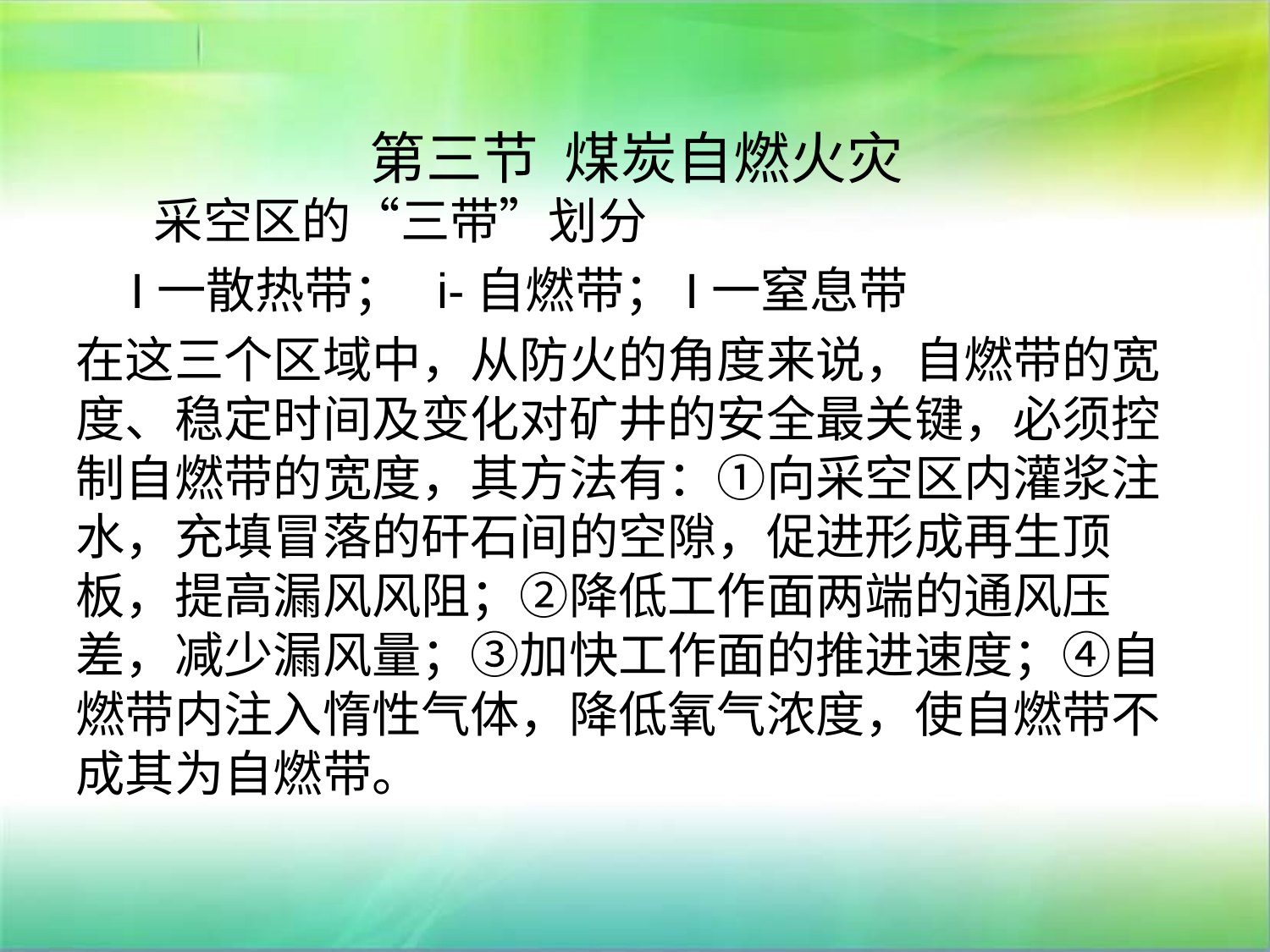

# 第三节  煤炭自燃火灾
      采空区的“三带”划分
    I一散热带；  i-自燃带；I一窒息带
在这三个区域中，从防火的角度来说，自燃带的宽度、稳定时间及变化对矿井的安全最关键，必须控制自燃带的宽度，其方法有：①向采空区内灌浆注水，充填冒落的矸石间的空隙，促进形成再生顶板，提高漏风风阻；②降低工作面两端的通风压差，减少漏风量；③加快工作面的推进速度；④自燃带内注入惰性气体，降低氧气浓度，使自燃带不成其为自燃带。